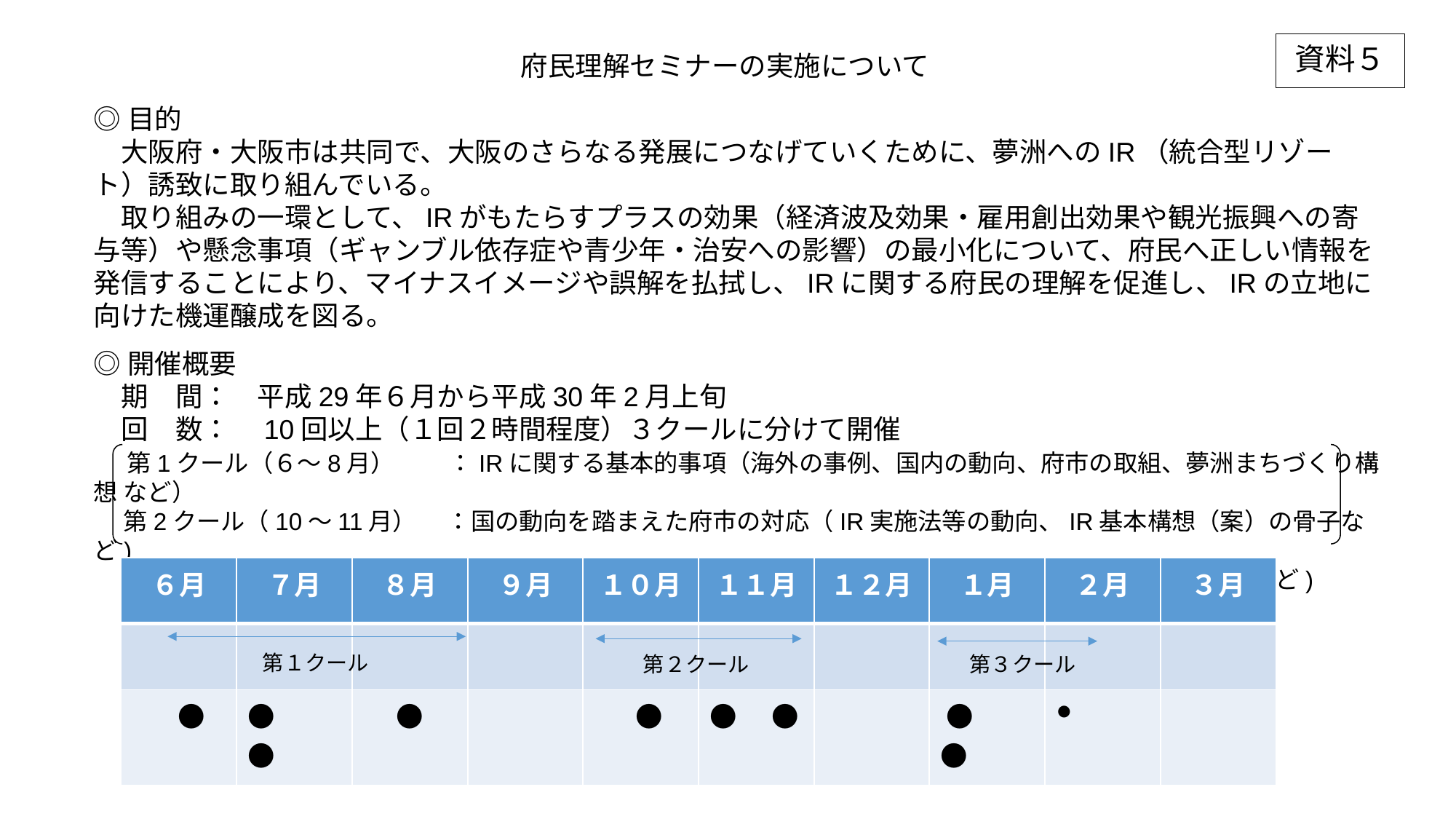

資料５
府民理解セミナーの実施について
◎目的
　大阪府・大阪市は共同で、大阪のさらなる発展につなげていくために、夢洲へのIR（統合型リゾート）誘致に取り組んでいる。
　取り組みの一環として、IRがもたらすプラスの効果（経済波及効果・雇用創出効果や観光振興への寄与等）や懸念事項（ギャンブル依存症や青少年・治安への影響）の最小化について、府民へ正しい情報を発信することにより、マイナスイメージや誤解を払拭し、IRに関する府民の理解を促進し、IRの立地に向けた機運醸成を図る。
◎開催概要
　期　間：　平成29年６月から平成30年2月上旬
　回　数：　10回以上（１回２時間程度）３クールに分けて開催
　 第1クール（６～8月） 　　：IRに関する基本的事項（海外の事例、国内の動向、府市の取組、夢洲まちづくり構想 など）
　 第2クール（10～11月）　 ：国の動向を踏まえた府市の対応（IR実施法等の動向、IR基本構想（案）の骨子など)
　 第3クール（１ ～２月）   ：IR基本構想（案）の概要（基本コンセプト、波及効果、懸念事項への対応 など)

| ６月 | ７月 | ８月 | ９月 | １０月 | １１月 | １２月 | １月 | ２月 | ３月 |
| --- | --- | --- | --- | --- | --- | --- | --- | --- | --- |
|  |  |  |  |  |  |  |  |  |  |
| ● | ● 　 ● | ● |  | ● | ●　● |  | ●　● | ● |  |
第１クール
第３クール
第２クール